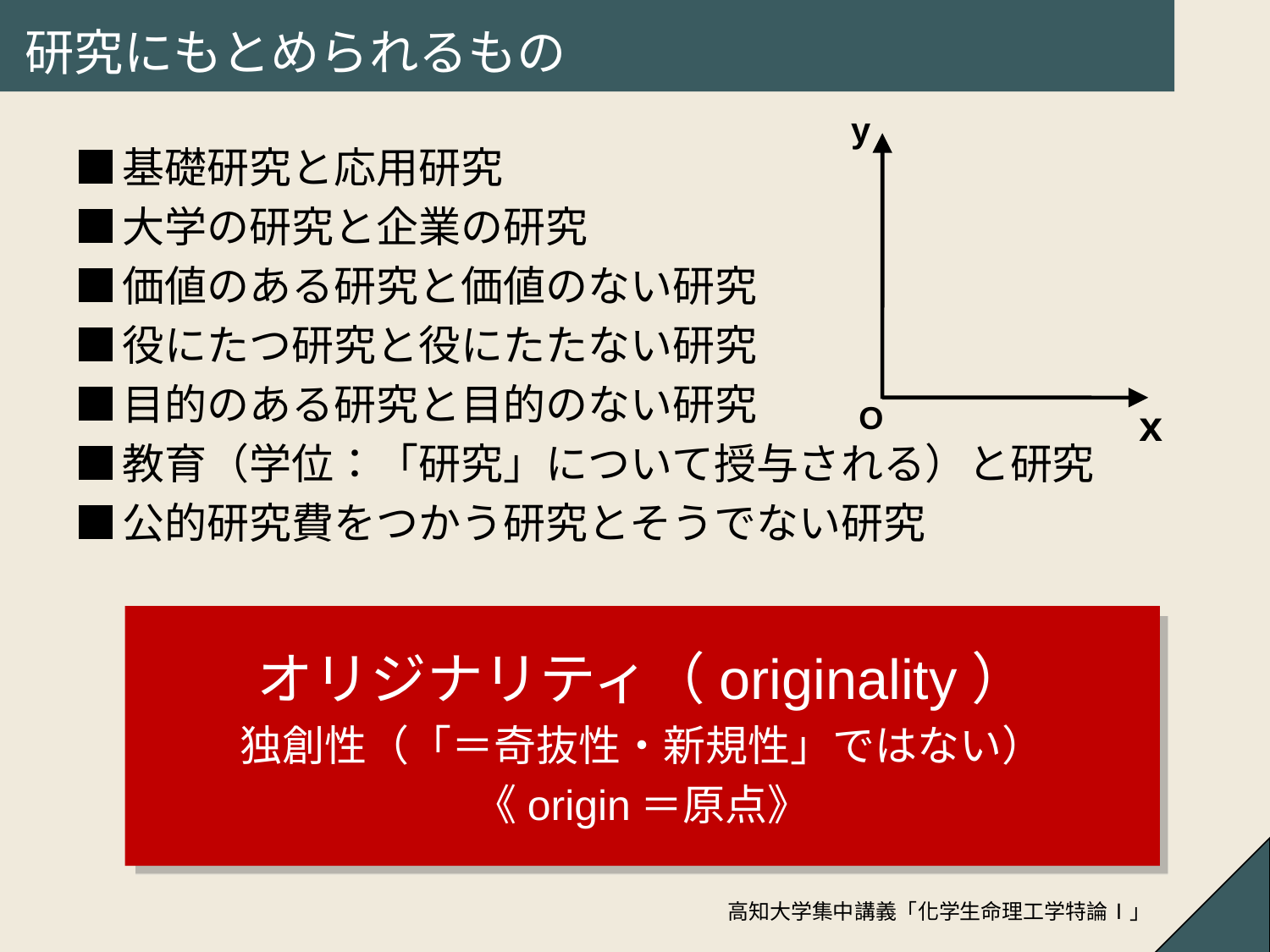

# 研究にもとめられるもの
y

O
x

■	基礎研究と応用研究
■	大学の研究と企業の研究
■	価値のある研究と価値のない研究
■	役にたつ研究と役にたたない研究
■	目的のある研究と目的のない研究
■	教育（学位：「研究」について授与される）と研究
■	公的研究費をつかう研究とそうでない研究
オリジナリティ（originality）
独創性（「＝奇抜性・新規性」ではない）
《origin＝原点》
Q 研究にもとめられるものはなんですか．